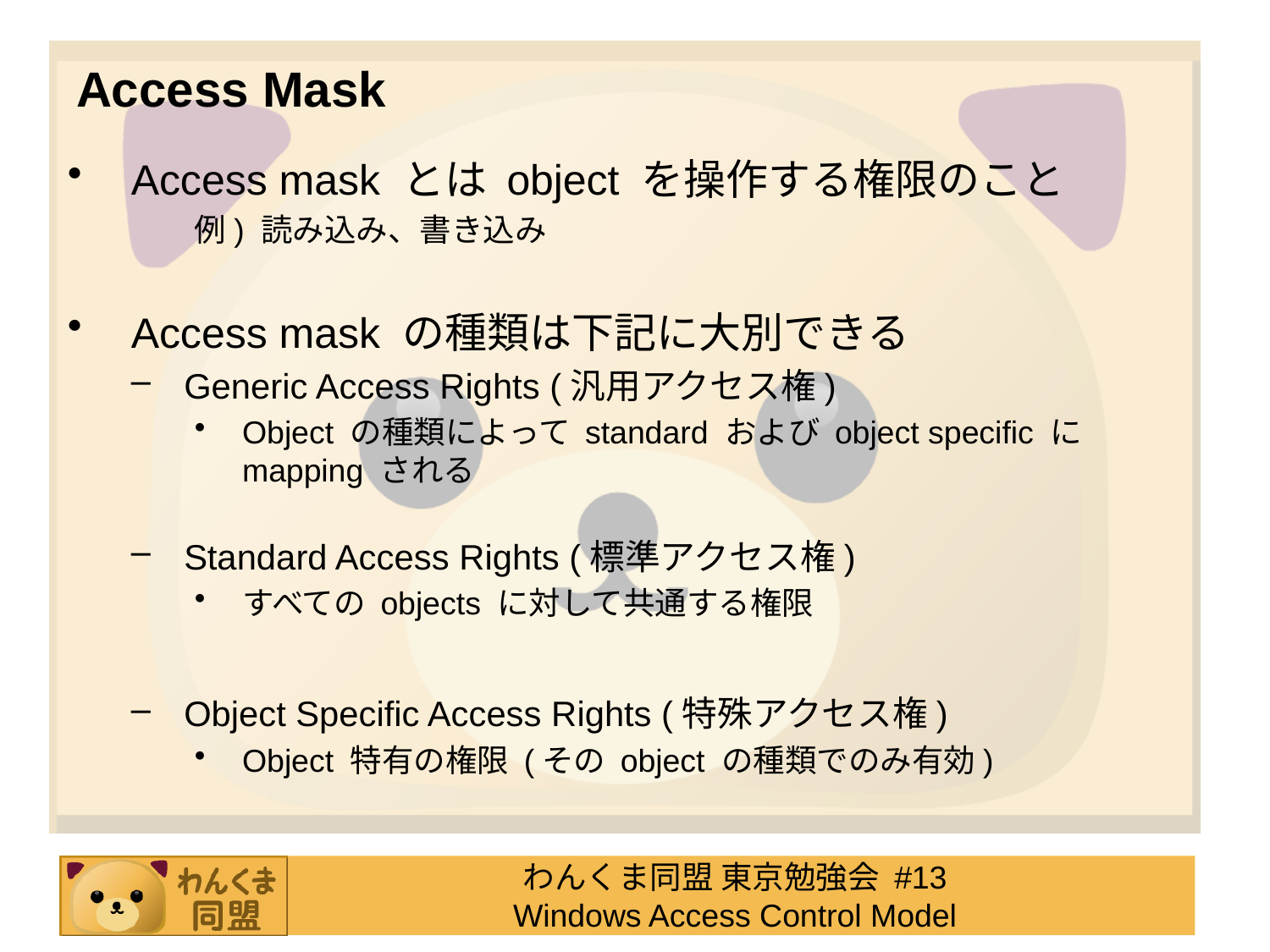

# Access Mask
Access mask とは object を操作する権限のこと
例) 読み込み、書き込み

Access mask の種類は下記に大別できる
Generic Access Rights (汎用アクセス権)
Object の種類によって standard および object specific に mapping される

Standard Access Rights (標準アクセス権)
すべての objects に対して共通する権限

Object Specific Access Rights (特殊アクセス権)
Object 特有の権限 (その object の種類でのみ有効)